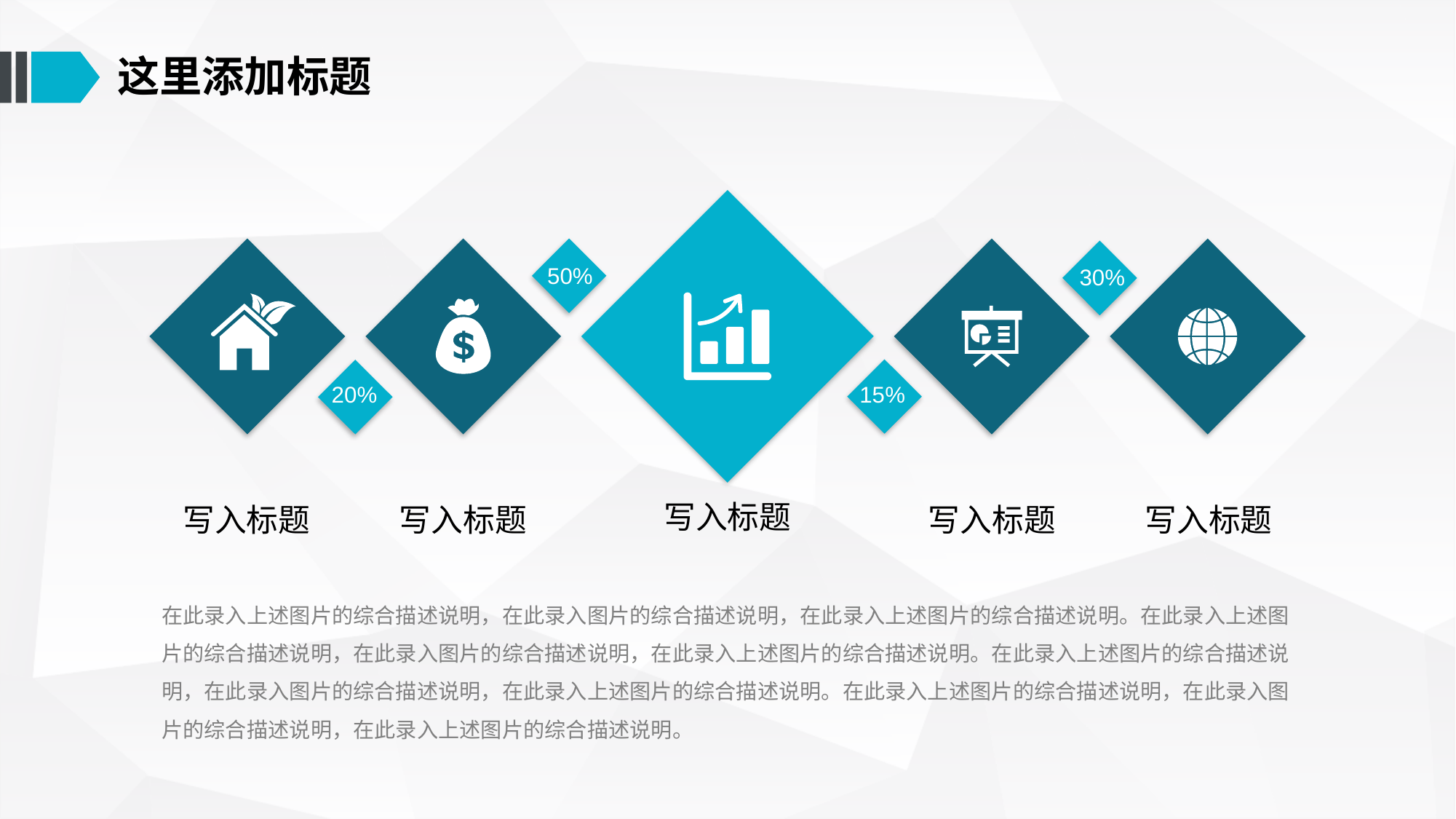

这里添加标题

50%
30%

20%
15%
写入标题
写入标题
写入标题
写入标题
写入标题
在此录入上述图片的综合描述说明，在此录入图片的综合描述说明，在此录入上述图片的综合描述说明。在此录入上述图片的综合描述说明，在此录入图片的综合描述说明，在此录入上述图片的综合描述说明。在此录入上述图片的综合描述说明，在此录入图片的综合描述说明，在此录入上述图片的综合描述说明。在此录入上述图片的综合描述说明，在此录入图片的综合描述说明，在此录入上述图片的综合描述说明。